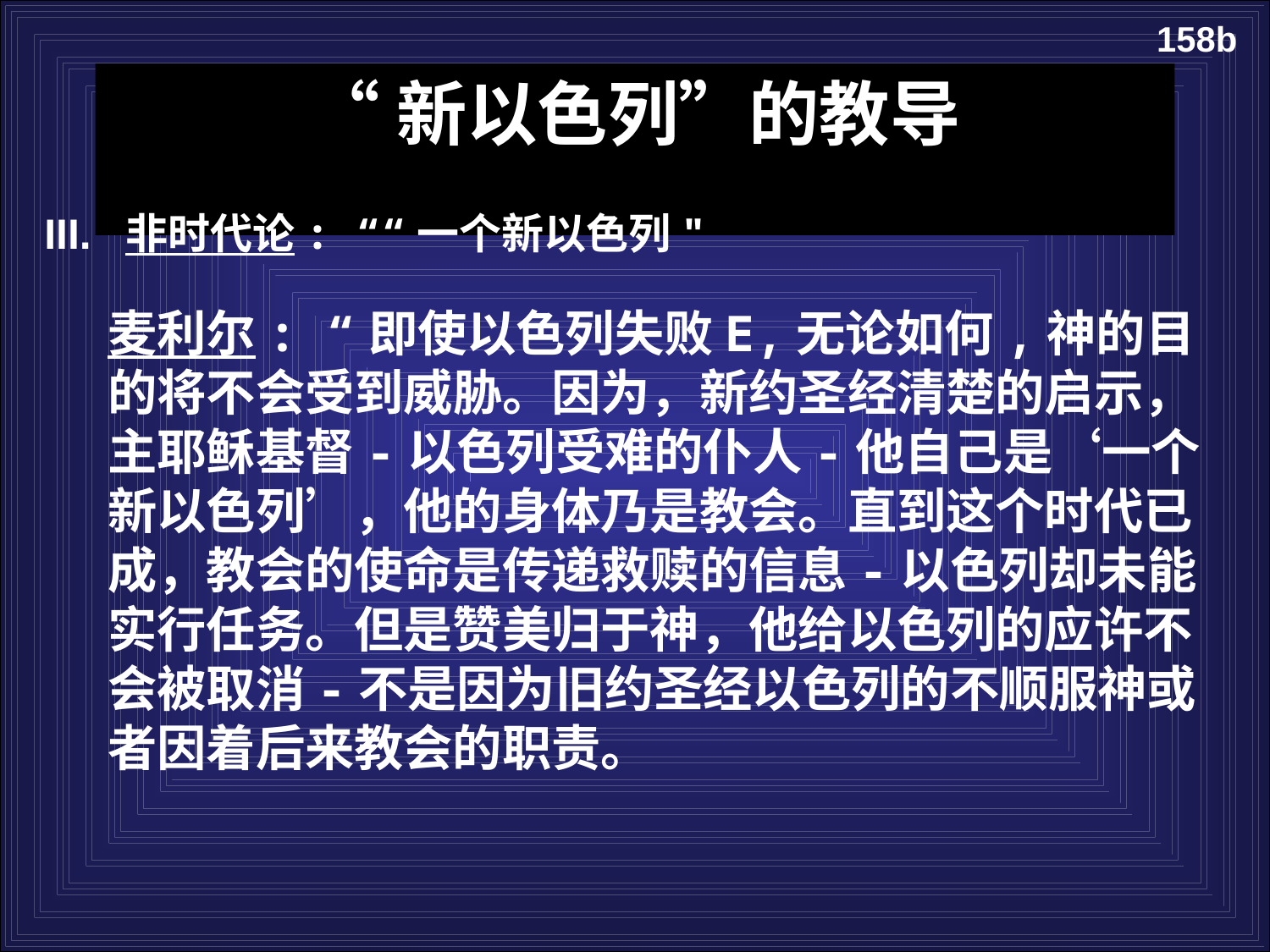

158b
“新以色列”的教导
III.  非时代论: ““一个新以色列"
麦利尔: “即使以色列失败E,无论如何,神的目的将不会受到威胁。因为，新约圣经清楚的启示，主耶稣基督-以色列受难的仆人-他自己是‘一个新以色列’，他的身体乃是教会。直到这个时代已成，教会的使命是传递救赎的信息-以色列却未能实行任务。但是赞美归于神，他给以色列的应许不会被取消-不是因为旧约圣经以色列的不顺服神或者因着后来教会的职责。